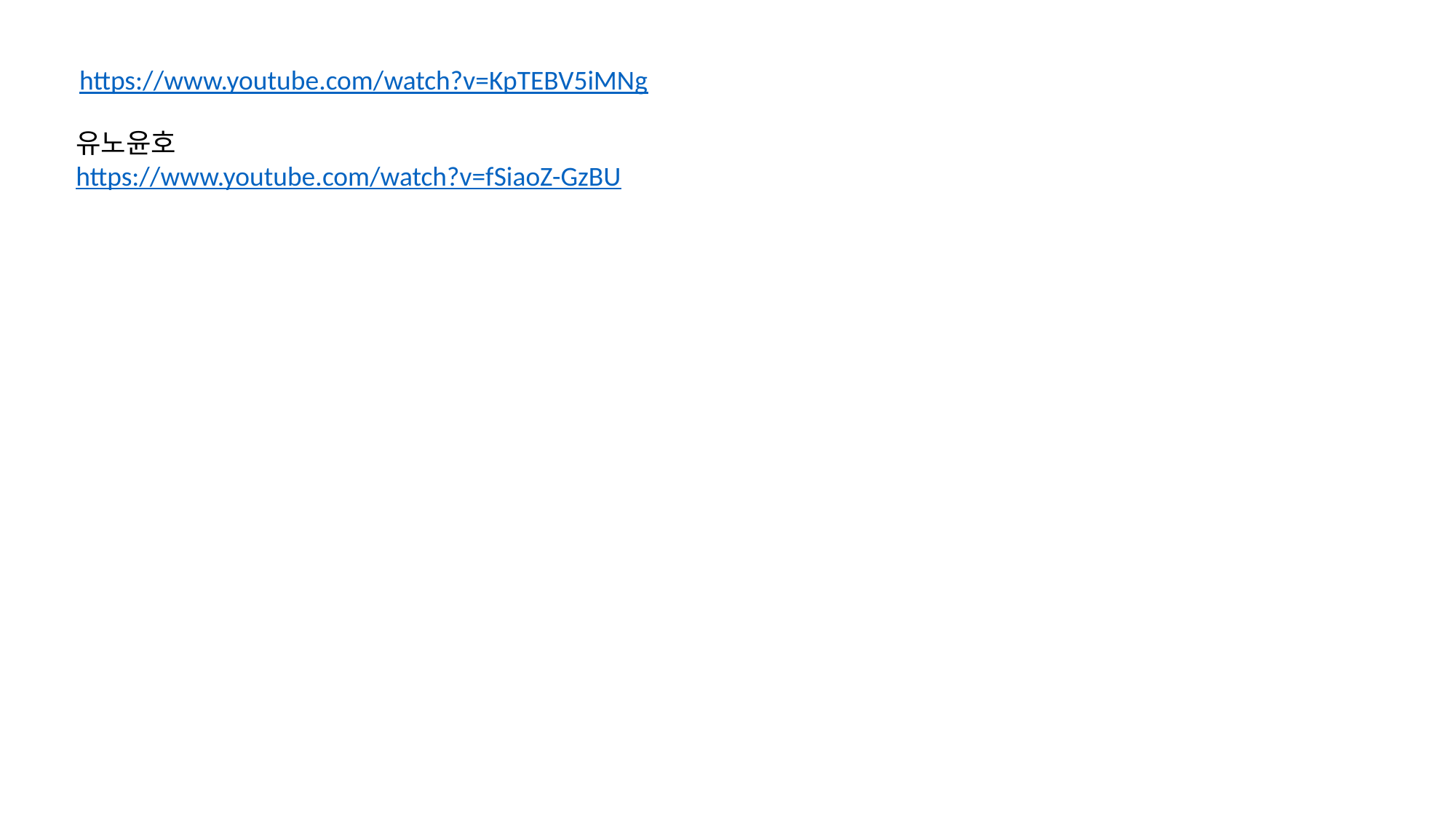

https://www.youtube.com/watch?v=KpTEBV5iMNg
유노윤호
https://www.youtube.com/watch?v=fSiaoZ-GzBU
Copyrightⓒ. Saebyeol Yu. All Rights Reserved.